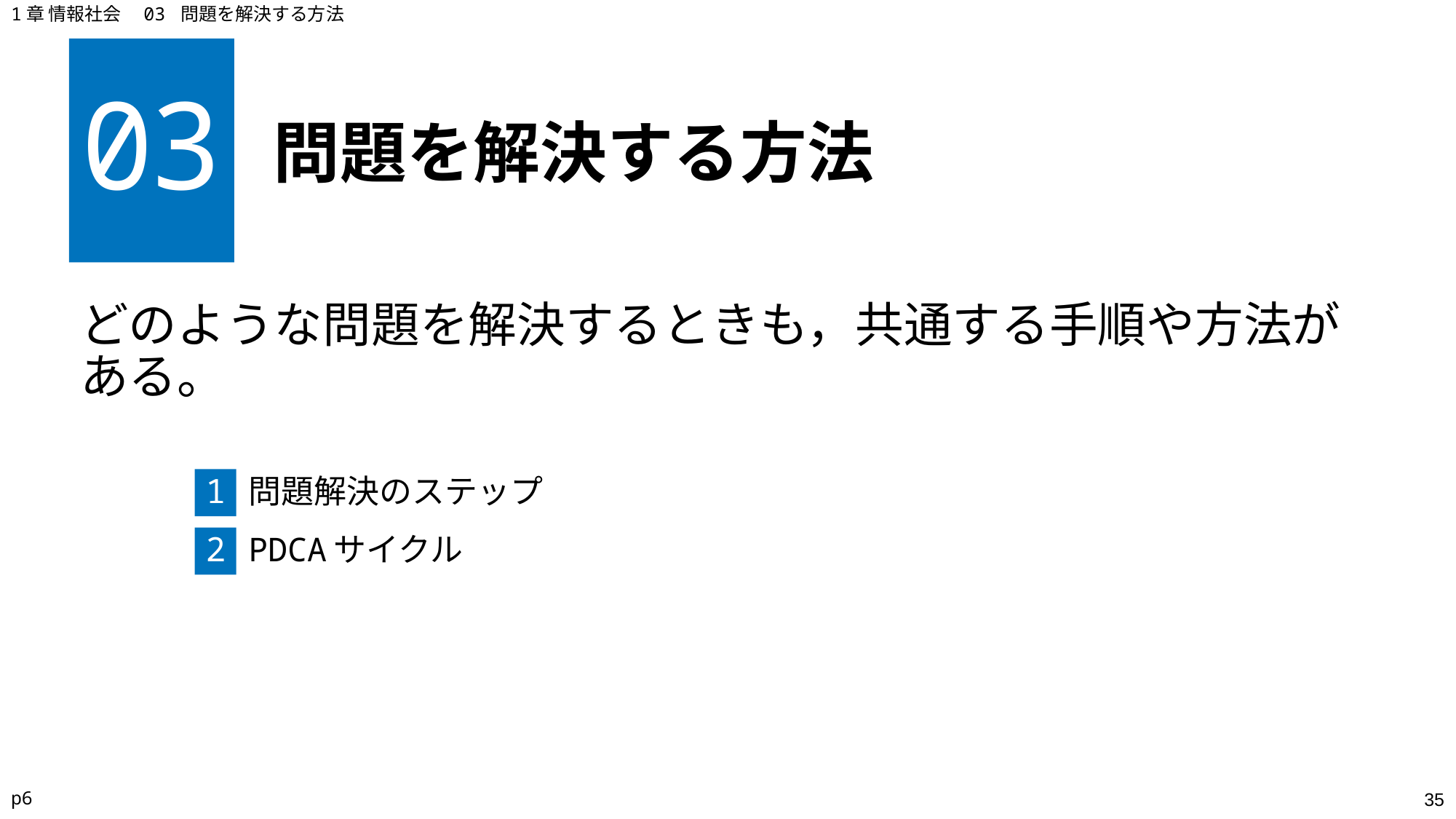

1章 情報社会　03 問題を解決する方法
03
# 問題を解決する方法
どのような問題を解決するときも，共通する手順や方法がある。
1
問題解決のステップ
2
PDCAサイクル
p6
35